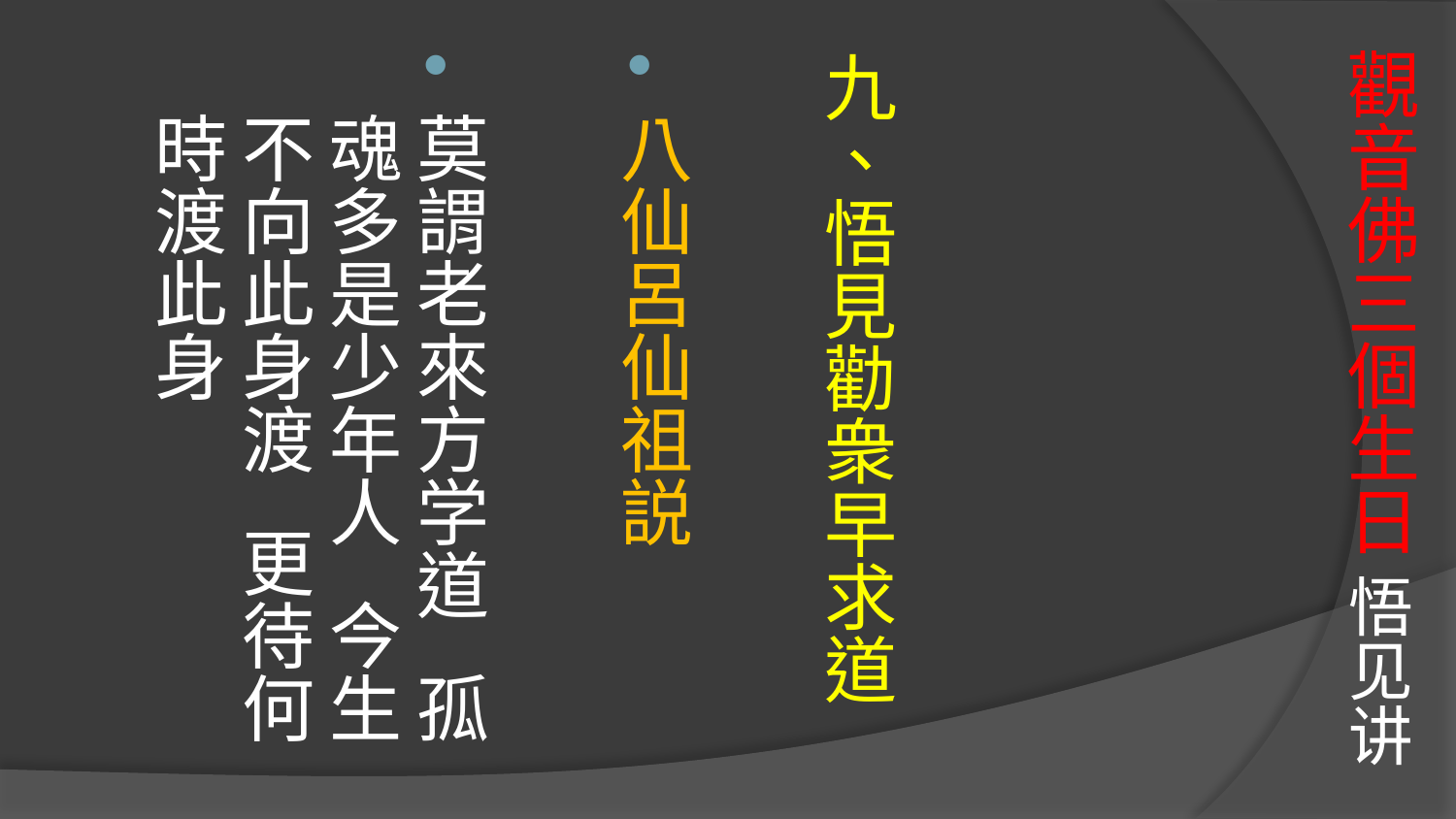

# 觀音佛三個生日 悟见讲
九、悟見勸衆早求道

八仙呂仙祖説

莫謂老來方学道   孤魂多是少年人   今生不向此身渡   更待何時渡此身